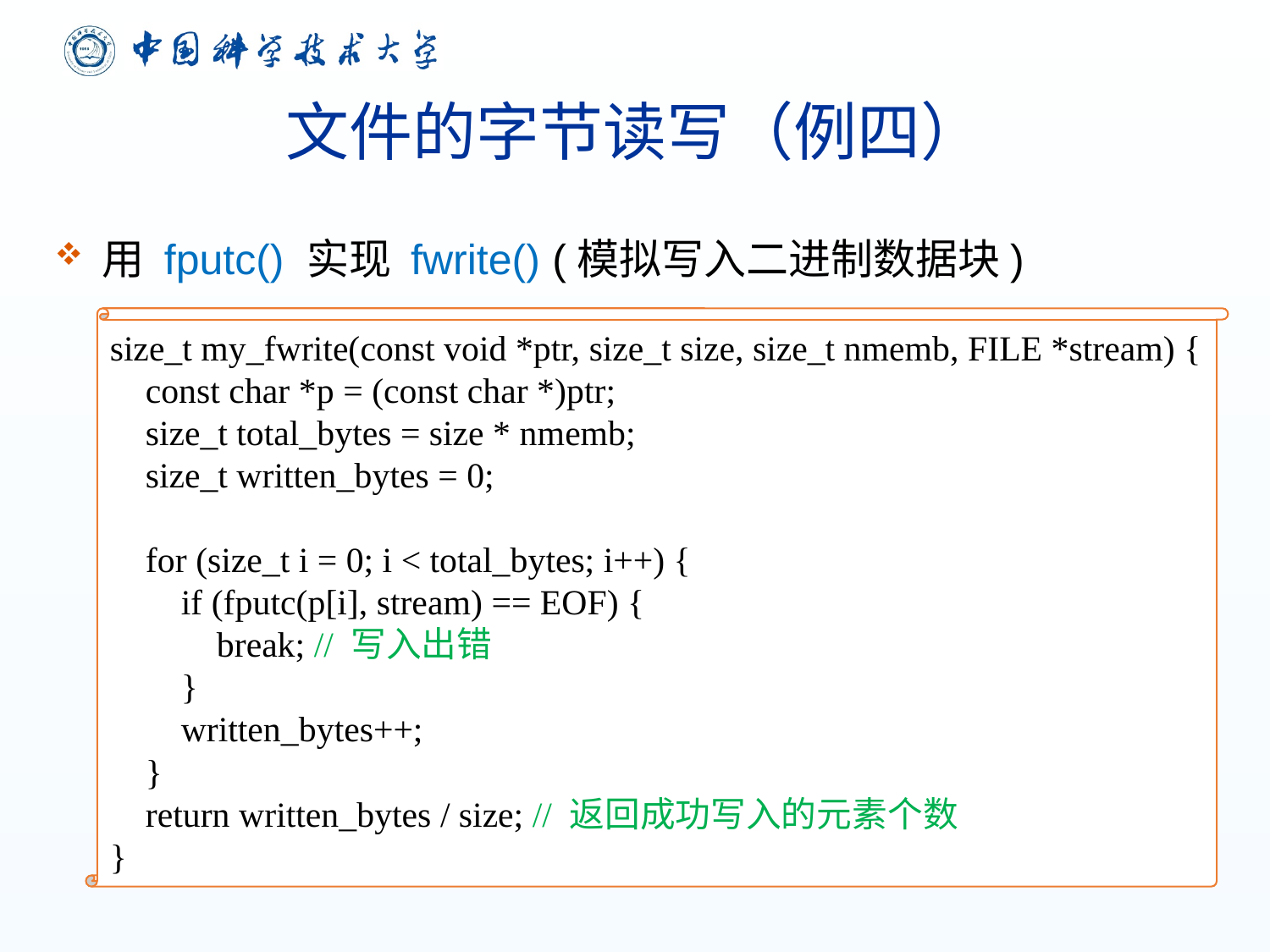

# 文件的字节读写（例四）
用 fputc() 实现 fwrite() (模拟写入二进制数据块)

size_t my_fwrite(const void *ptr, size_t size, size_t nmemb, FILE *stream) {
    const char *p = (const char *)ptr;
    size_t total_bytes = size * nmemb;
    size_t written_bytes = 0;

    for (size_t i = 0; i < total_bytes; i++) {
        if (fputc(p[i], stream) == EOF) {
            break; // 写入出错
        }
        written_bytes++;
    }
    return written_bytes / size; // 返回成功写入的元素个数
}